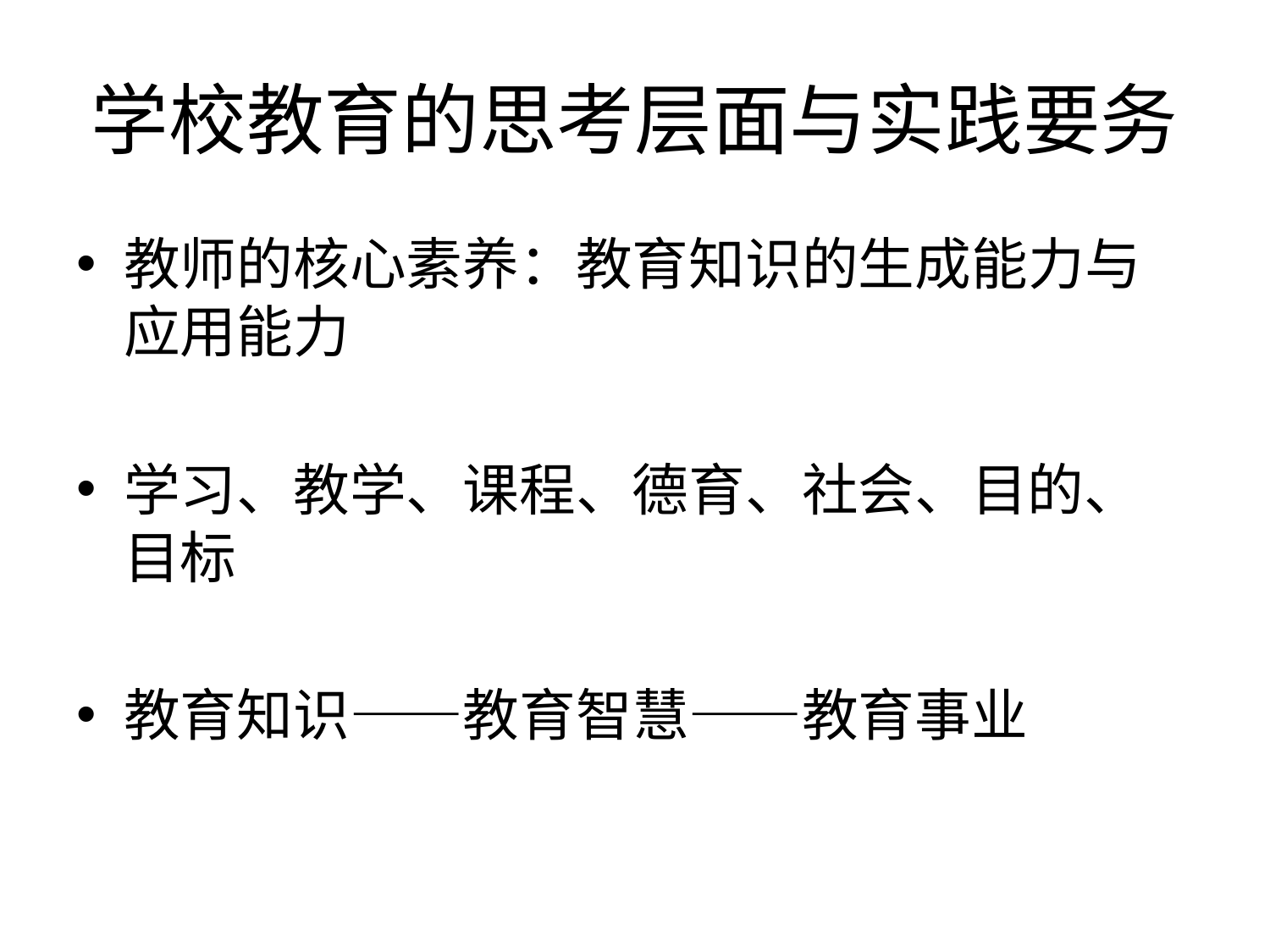

# 学校教育的思考层面与实践要务
教师的核心素养：教育知识的生成能力与应用能力

学习、教学、课程、德育、社会、目的、目标

教育知识——教育智慧——教育事业